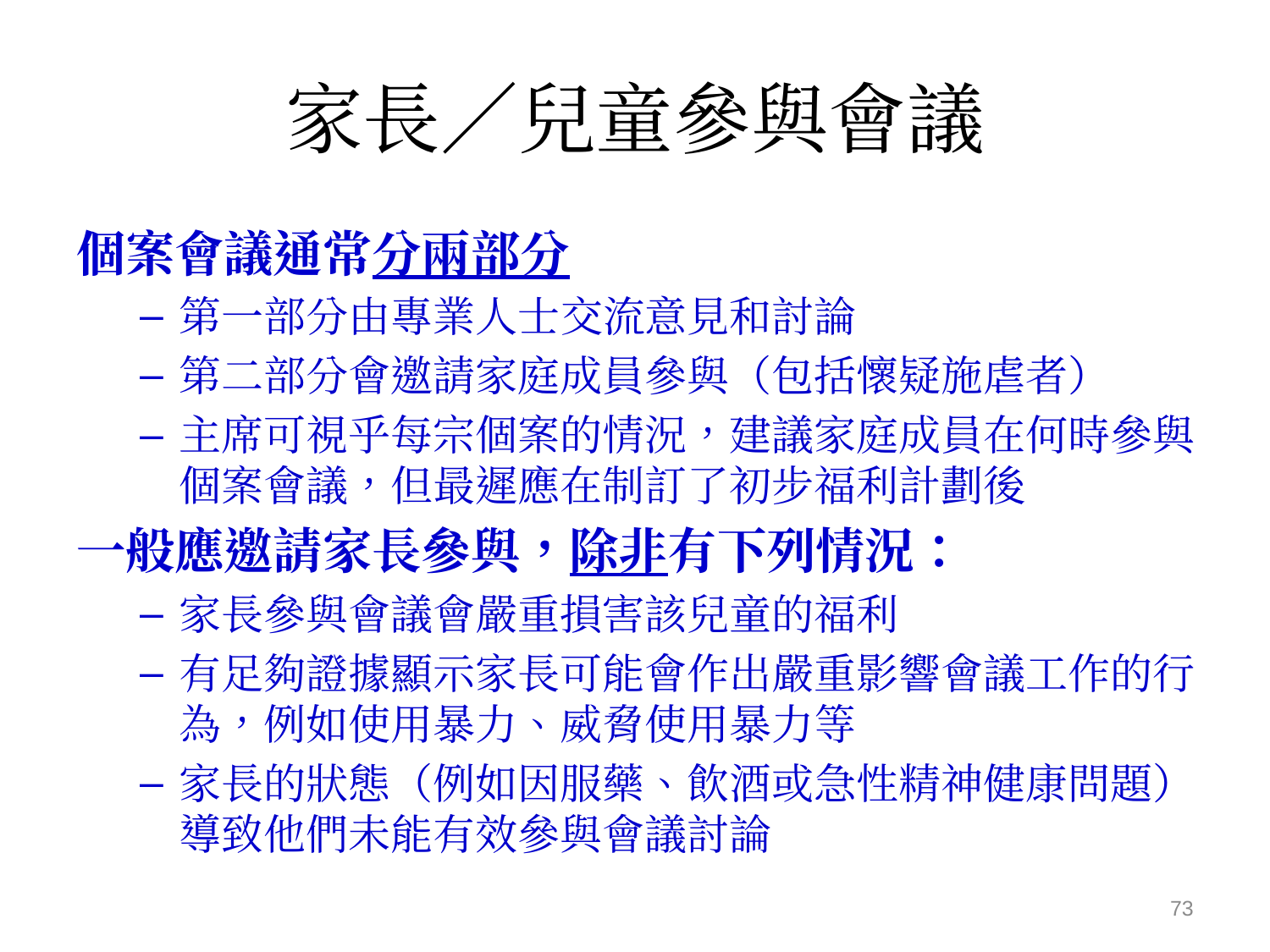

# 家長／兒童參與會議
個案會議通常分兩部分
第一部分由專業人士交流意見和討論
第二部分會邀請家庭成員參與（包括懷疑施虐者）
主席可視乎每宗個案的情況，建議家庭成員在何時參與個案會議，但最遲應在制訂了初步福利計劃後
一般應邀請家長參與，除非有下列情況：
家長參與會議會嚴重損害該兒童的福利
有足夠證據顯示家長可能會作出嚴重影響會議工作的行為，例如使用暴力、威脅使用暴力等
家長的狀態（例如因服藥、飲酒或急性精神健康問題）導致他們未能有效參與會議討論

73